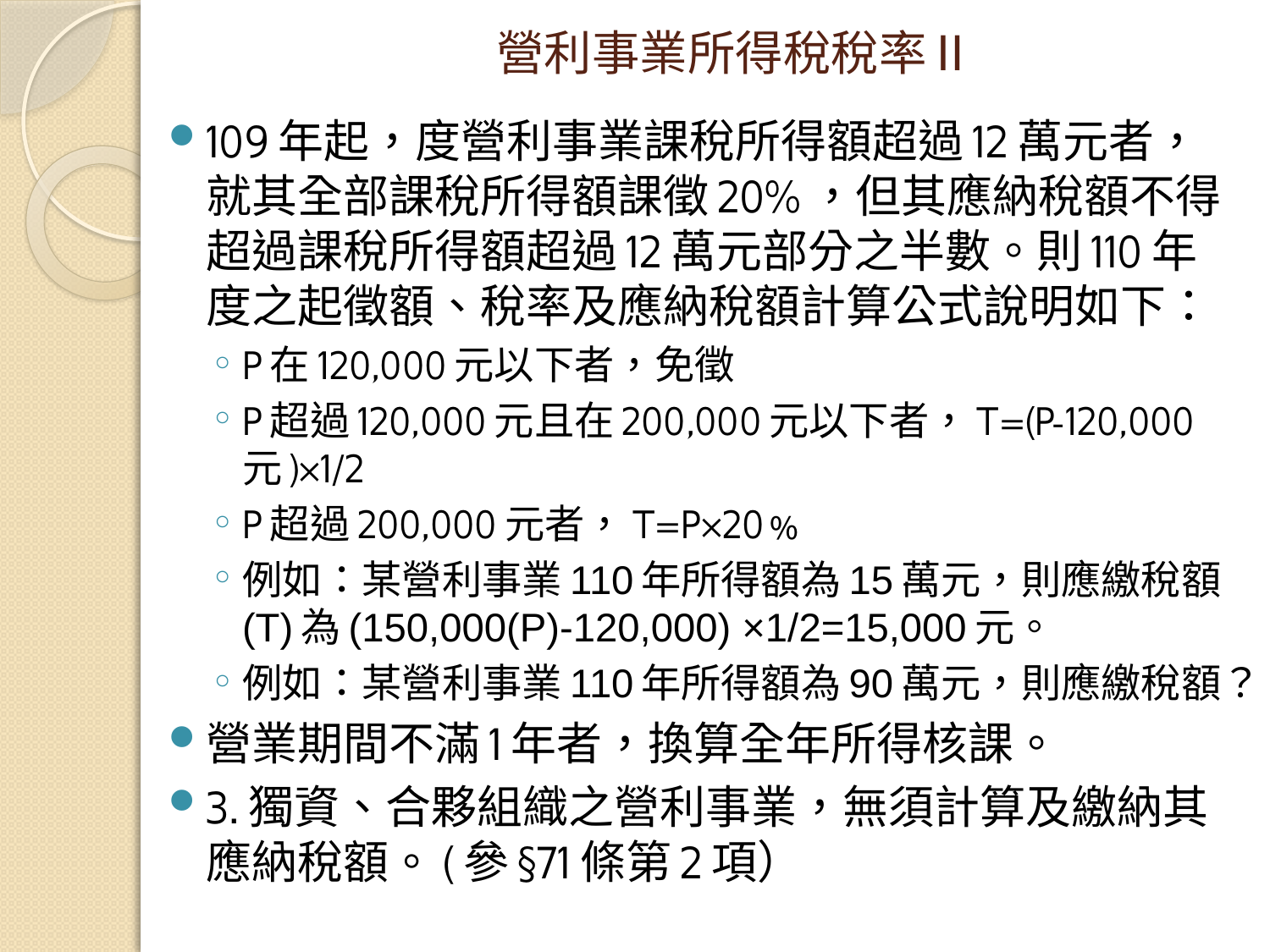

# 營利事業所得稅稅率Ⅱ
109年起，度營利事業課稅所得額超過12萬元者，就其全部課稅所得額課徵20%，但其應納稅額不得超過課稅所得額超過12萬元部分之半數。則110年度之起徵額、稅率及應納稅額計算公式說明如下：
P在120,000元以下者，免徵
P超過120,000元且在200,000元以下者，T=(P-120,000元)×1/2
P超過200,000元者，T=P×20﹪
例如：某營利事業110年所得額為15萬元，則應繳稅額(T)為(150,000(P)-120,000) ×1/2=15,000元。
例如：某營利事業110年所得額為90萬元，則應繳稅額？
營業期間不滿1年者，換算全年所得核課。
3.獨資、合夥組織之營利事業，無須計算及繳納其應納稅額。(參§71條第2項）